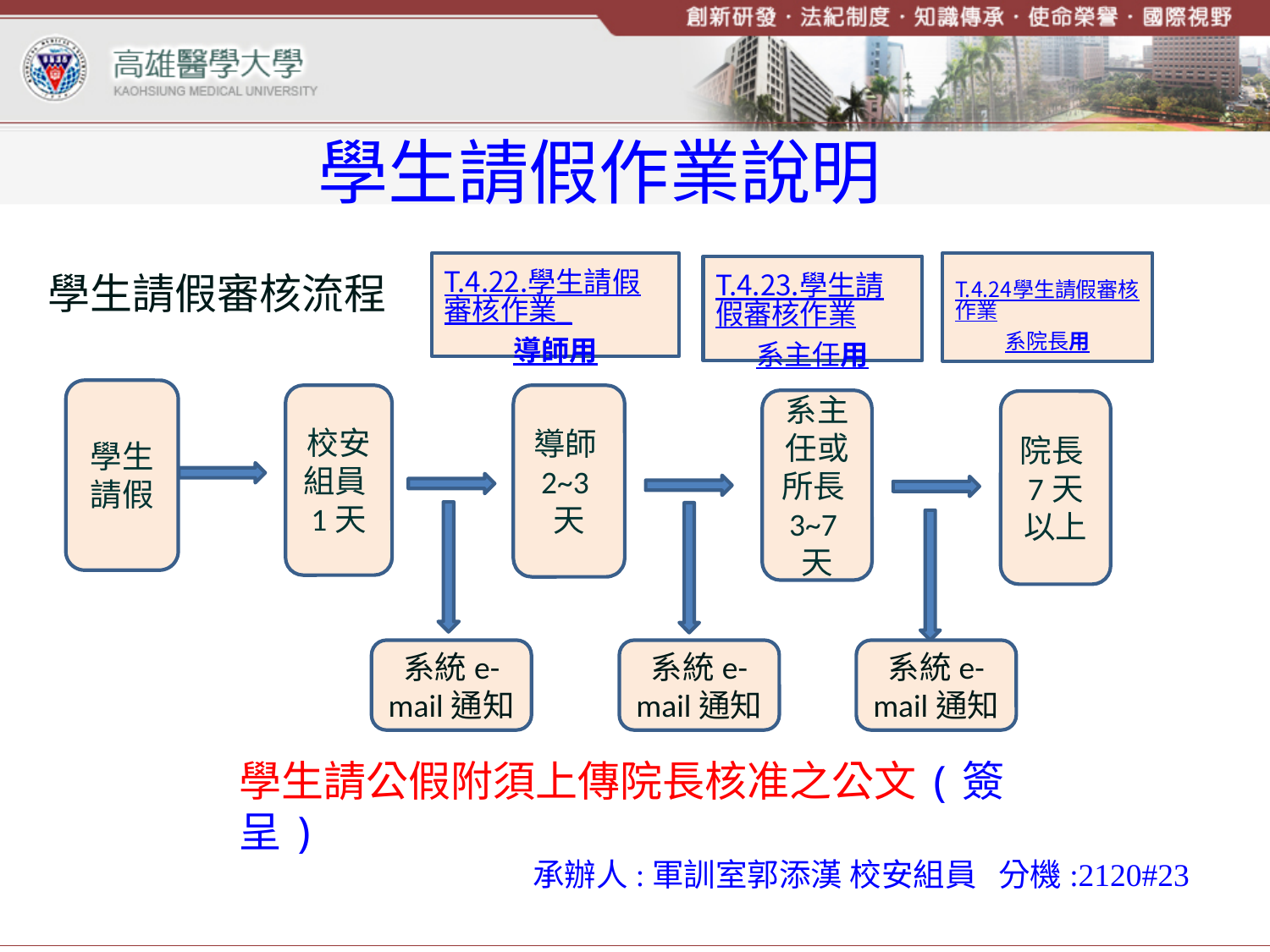

# 學生請假作業說明
     學生請假審核流程
T.4.24學生請假審核作業系院長用
T.4.22.學生請假審核作業_導師用
T.4.23.學生請假審核作業系主任用
學生請假
校安組員1天
導師2~3天
系主任或
所長3~7天
院長7天以上

系統e-mail通知
系統e-mail通知
系統e-mail通知
學生請公假附須上傳院長核准之公文(簽呈)
承辦人:軍訓室郭添漢 校安組員   分機:2120#23